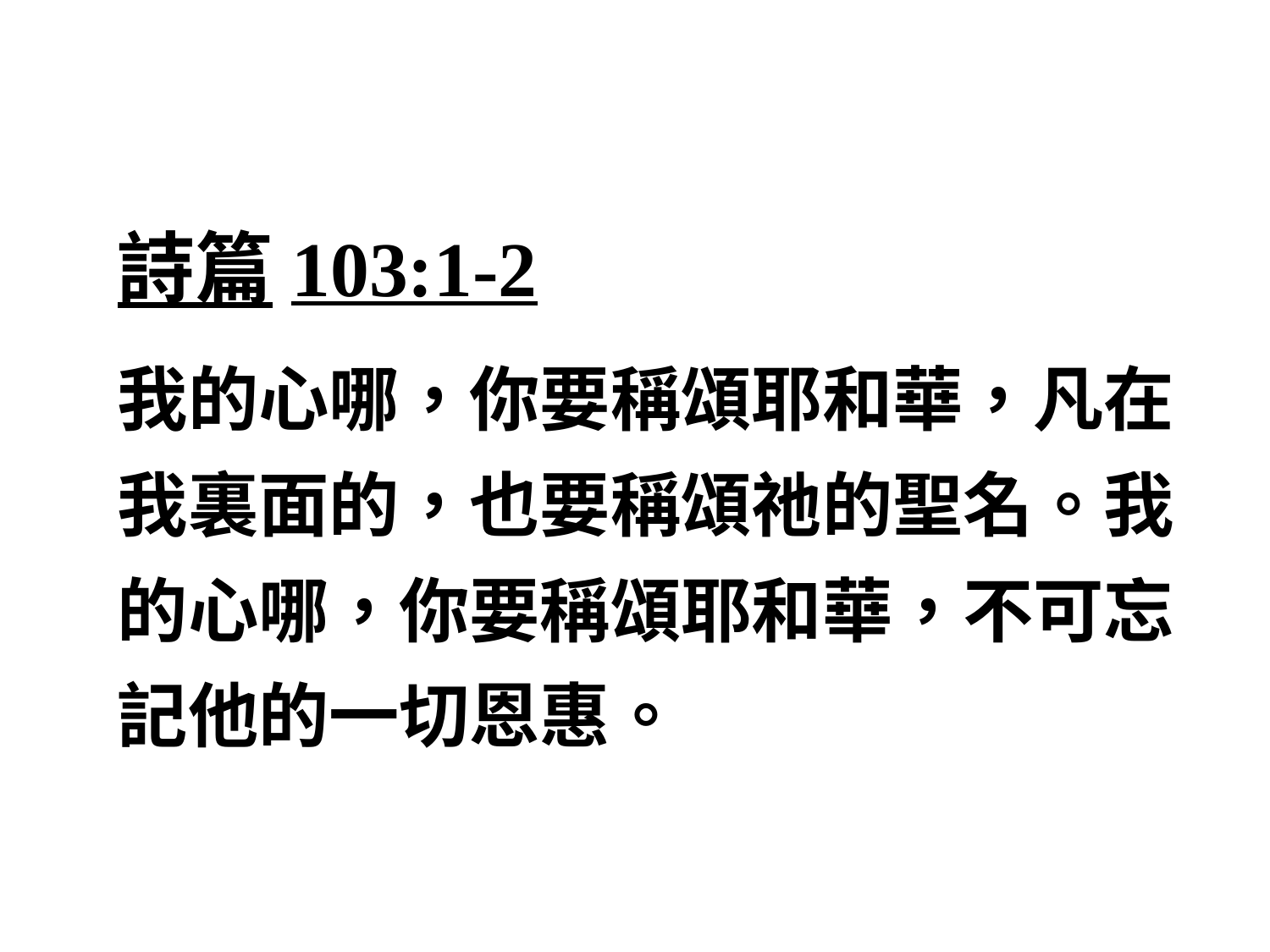

詩篇103:1-2

我的心哪，你要稱頌耶和華，凡在我裏面的，也要稱頌祂的聖名。我的心哪，你要稱頌耶和華，不可忘記他的一切恩惠。